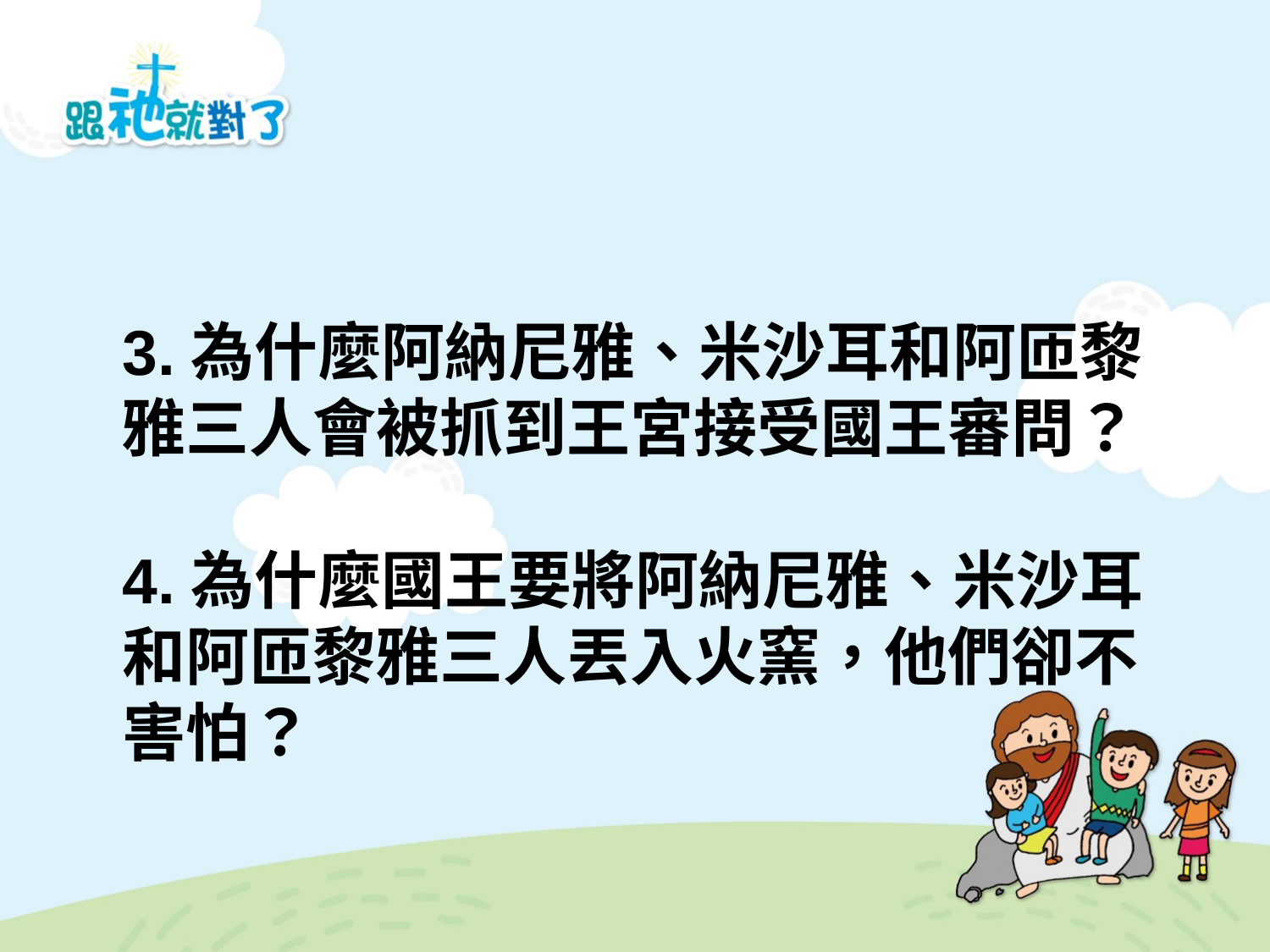

3.為什麼阿納尼雅、米沙耳和阿匝黎雅三人會被抓到王宮接受國王審問？

4.為什麼國王要將阿納尼雅、米沙耳和阿匝黎雅三人丟入火窯，他們卻不害怕？